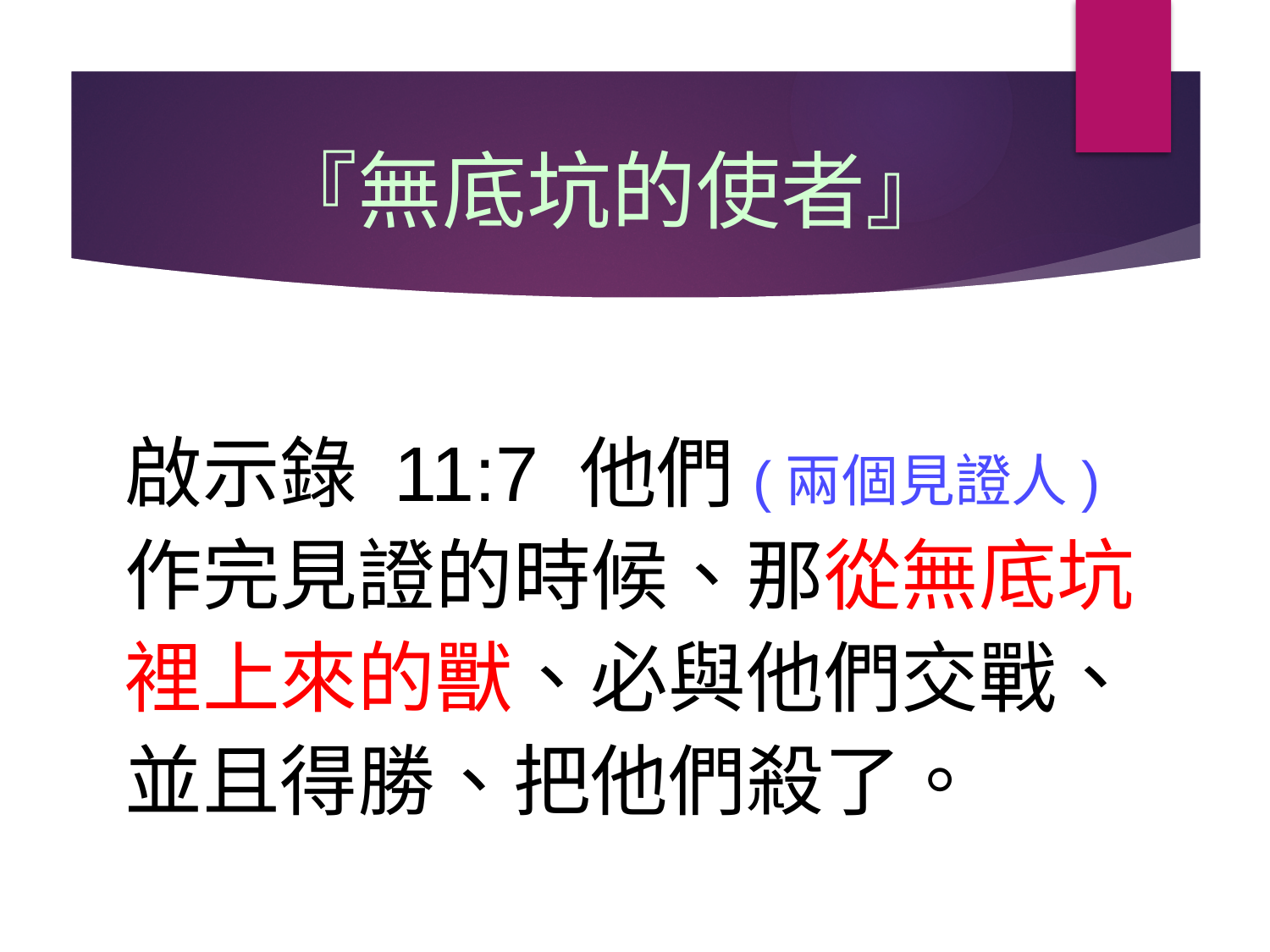

# 『無底坑的使者』
啟示錄 11:7 他們(兩個見證人)作完見證的時候、那從無底坑裡上來的獸、必與他們交戰、並且得勝、把他們殺了。